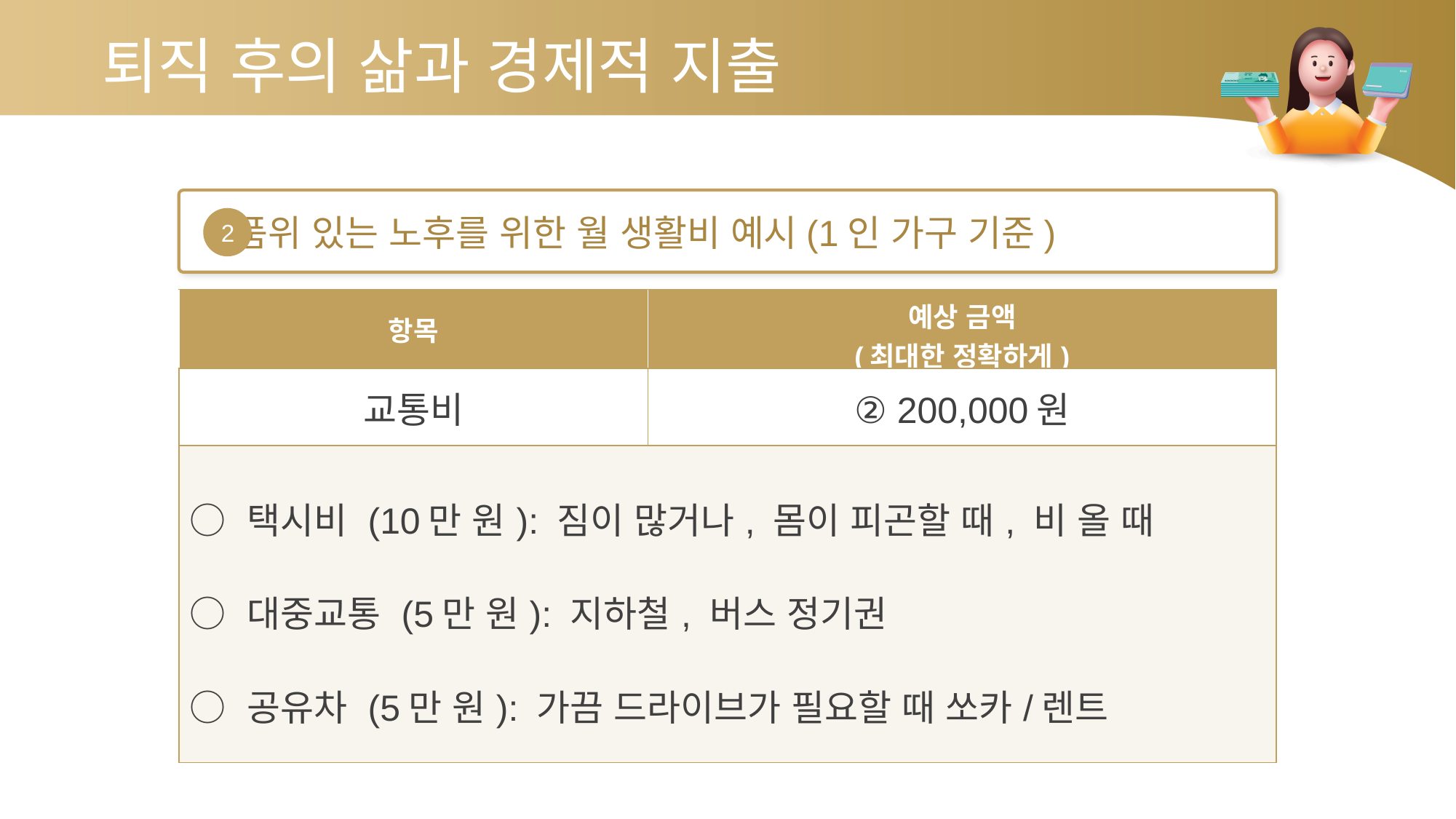

퇴직 후의 삶과 경제적 지출

품위 있는 노후를 위한 월 생활비 예시(1인 가구 기준)
2
| 항목 | 예상 금액 (최대한 정확하게) |
| --- | --- |
| 교통비 | ② 200,000원 |
| ○ 택시비 (10만 원): 짐이 많거나, 몸이 피곤할 때, 비 올 때 ○ 대중교통 (5만 원): 지하철, 버스 정기권 ○ 공유차 (5만 원): 가끔 드라이브가 필요할 때 쏘카/렌트 |  |